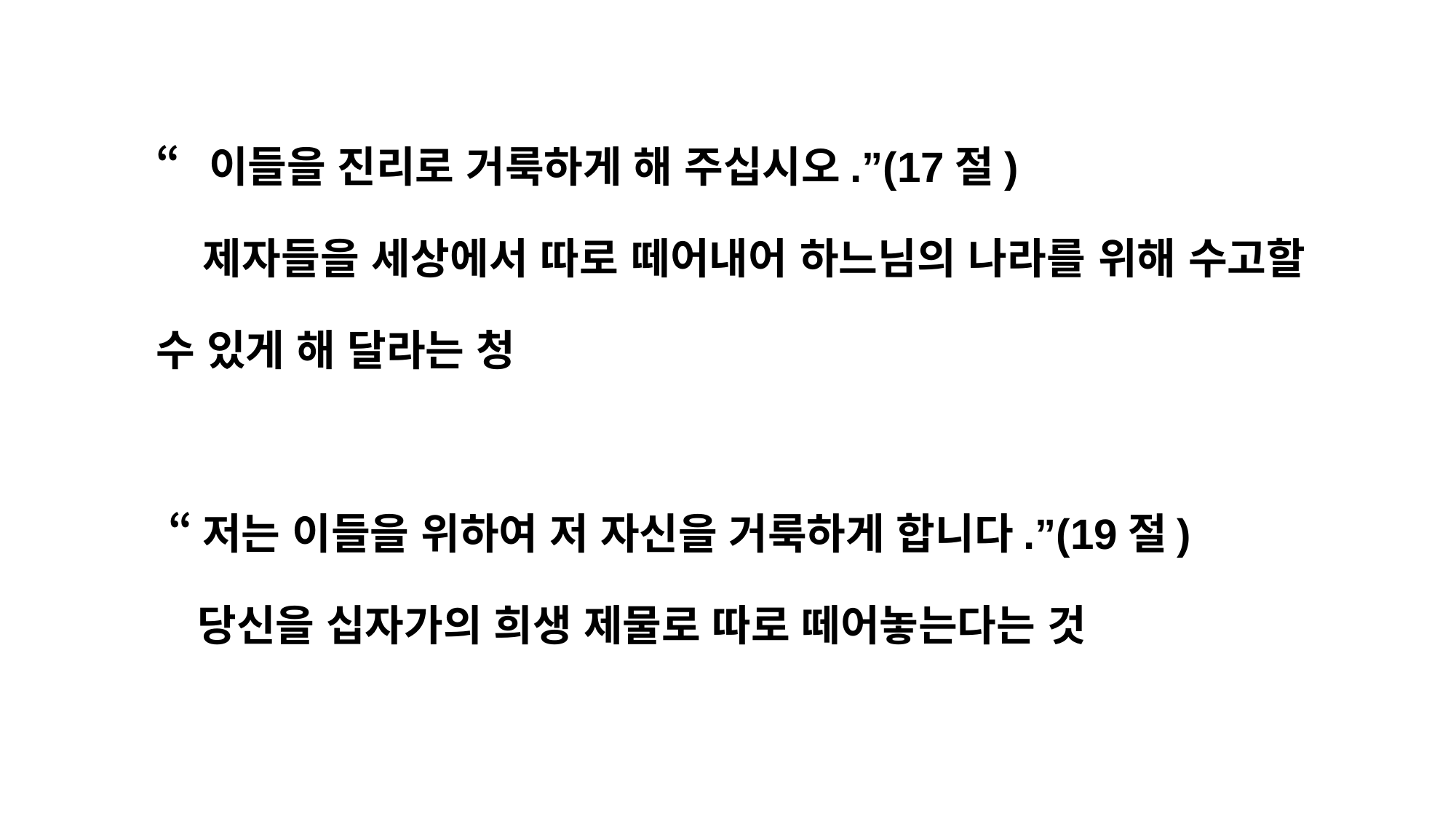

“이들을 진리로 거룩하게 해 주십시오.”(17절)
   제자들을 세상에서 따로 떼어내어 하느님의 나라를 위해 수고할     	수 있게 해 달라는 청

 “저는 이들을 위하여 저 자신을 거룩하게 합니다.”(19절)
	당신을 십자가의 희생 제물로 따로 떼어놓는다는 것